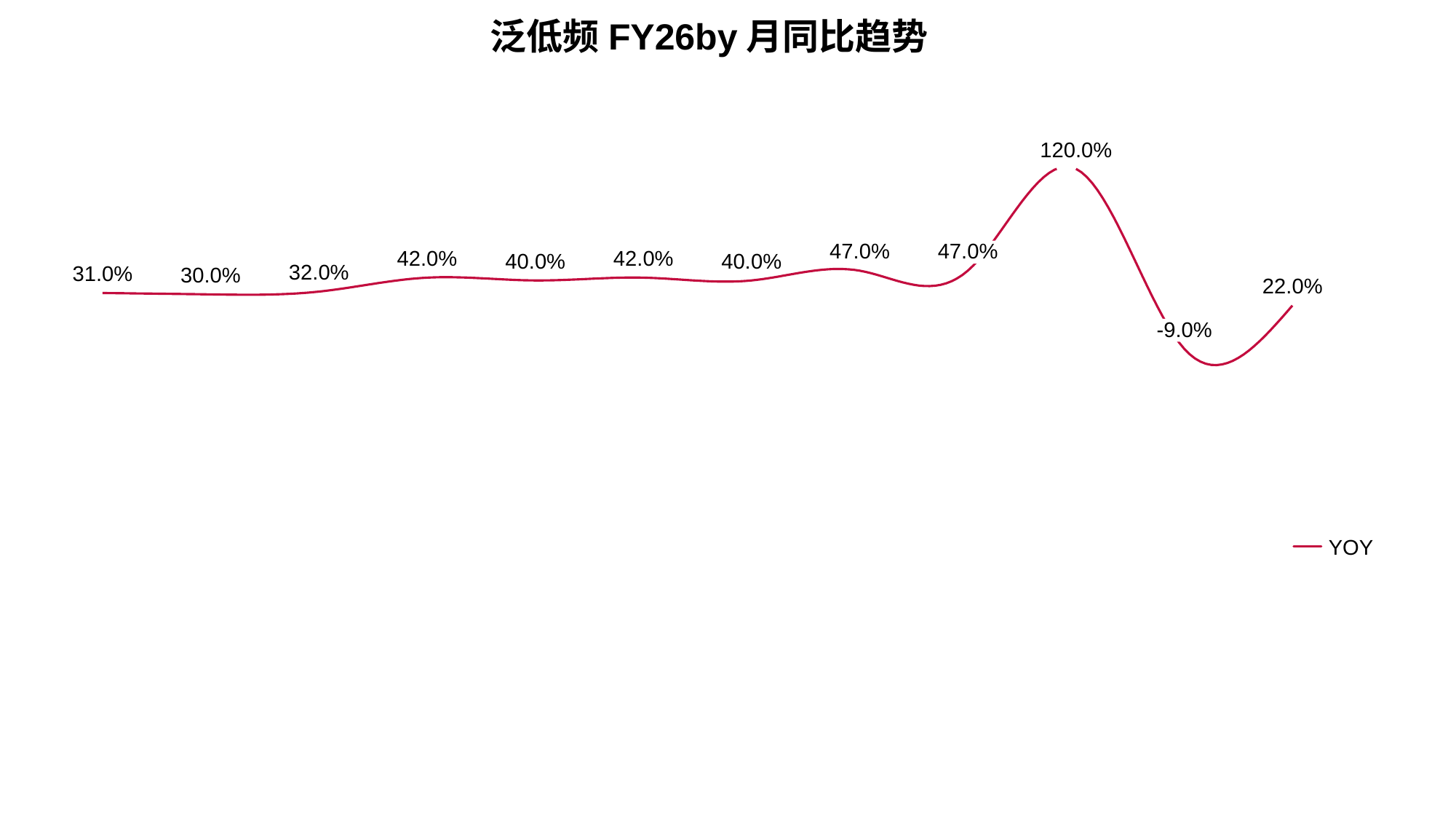

泛低频FY26by月同比趋势
120.0%

### Chart

| Category |  |
|---|---|
47.0%
47.0%
42.0%
42.0%
40.0%
40.0%
32.0%
31.0%
30.0%
22.0%
-9.0%
YOY